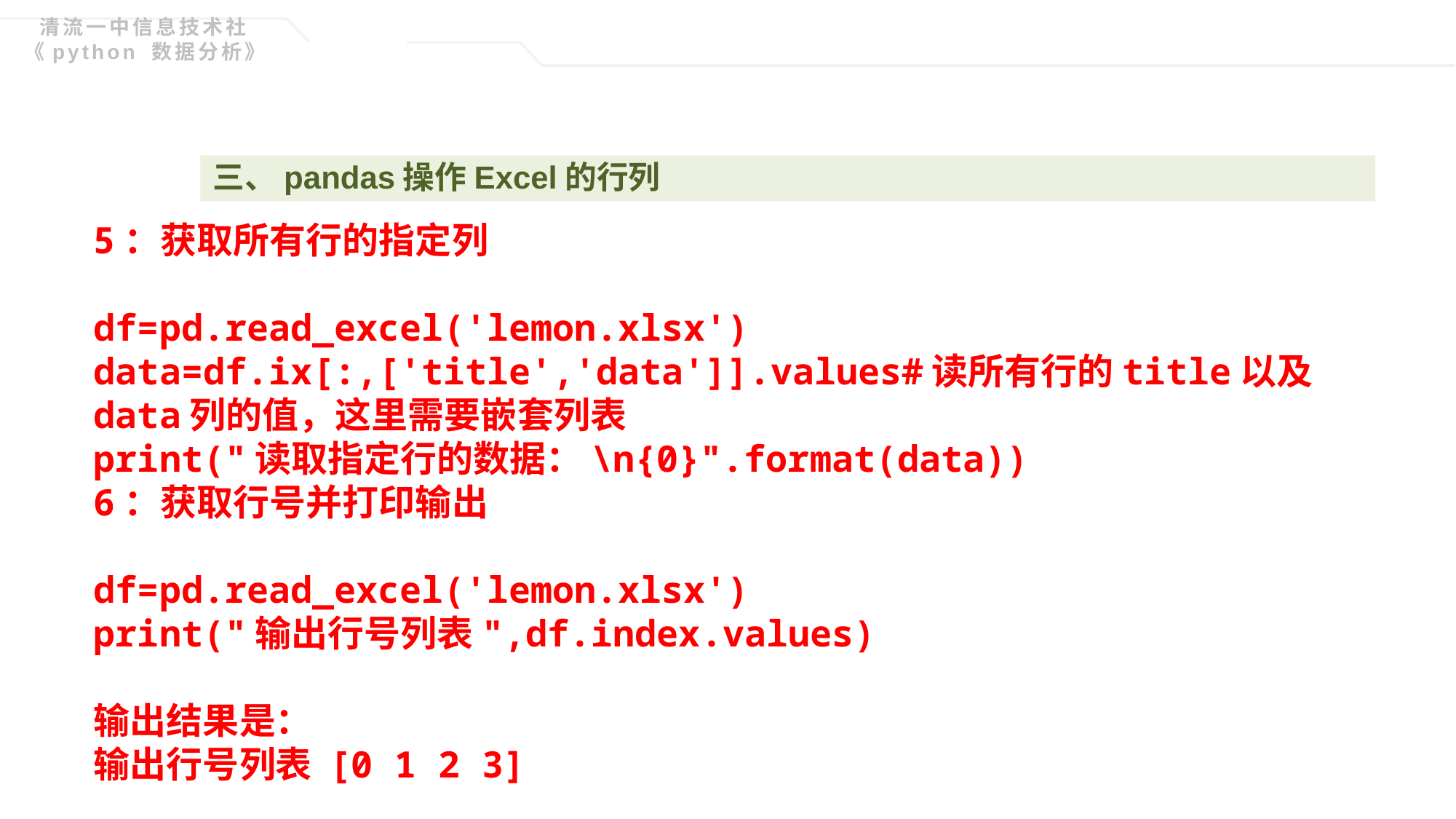

清流一中信息技术社《python 数据分析》
三、pandas操作Excel的行列

5：获取所有行的指定列

df=pd.read_excel('lemon.xlsx')
data=df.ix[:,['title','data']].values#读所有行的title以及data列的值，这里需要嵌套列表
print("读取指定行的数据：\n{0}".format(data))
6：获取行号并打印输出

df=pd.read_excel('lemon.xlsx')
print("输出行号列表",df.index.values)

输出结果是：
输出行号列表 [0 1 2 3]